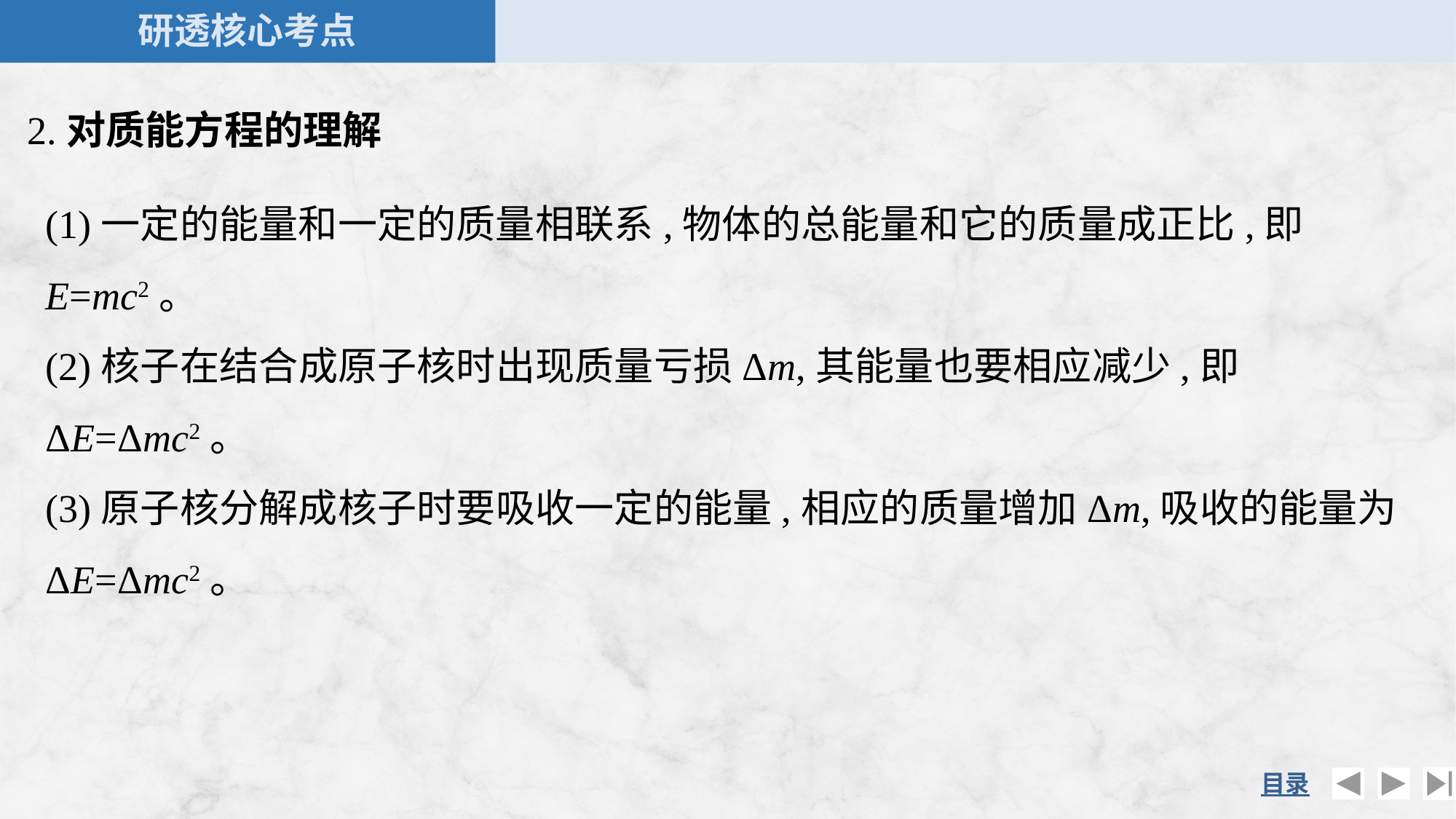

2.对质能方程的理解
(1)一定的能量和一定的质量相联系,物体的总能量和它的质量成正比,即E=mc2。
(2)核子在结合成原子核时出现质量亏损Δm,其能量也要相应减少,即ΔE=Δmc2。
(3)原子核分解成核子时要吸收一定的能量,相应的质量增加Δm,吸收的能量为ΔE=Δmc2。